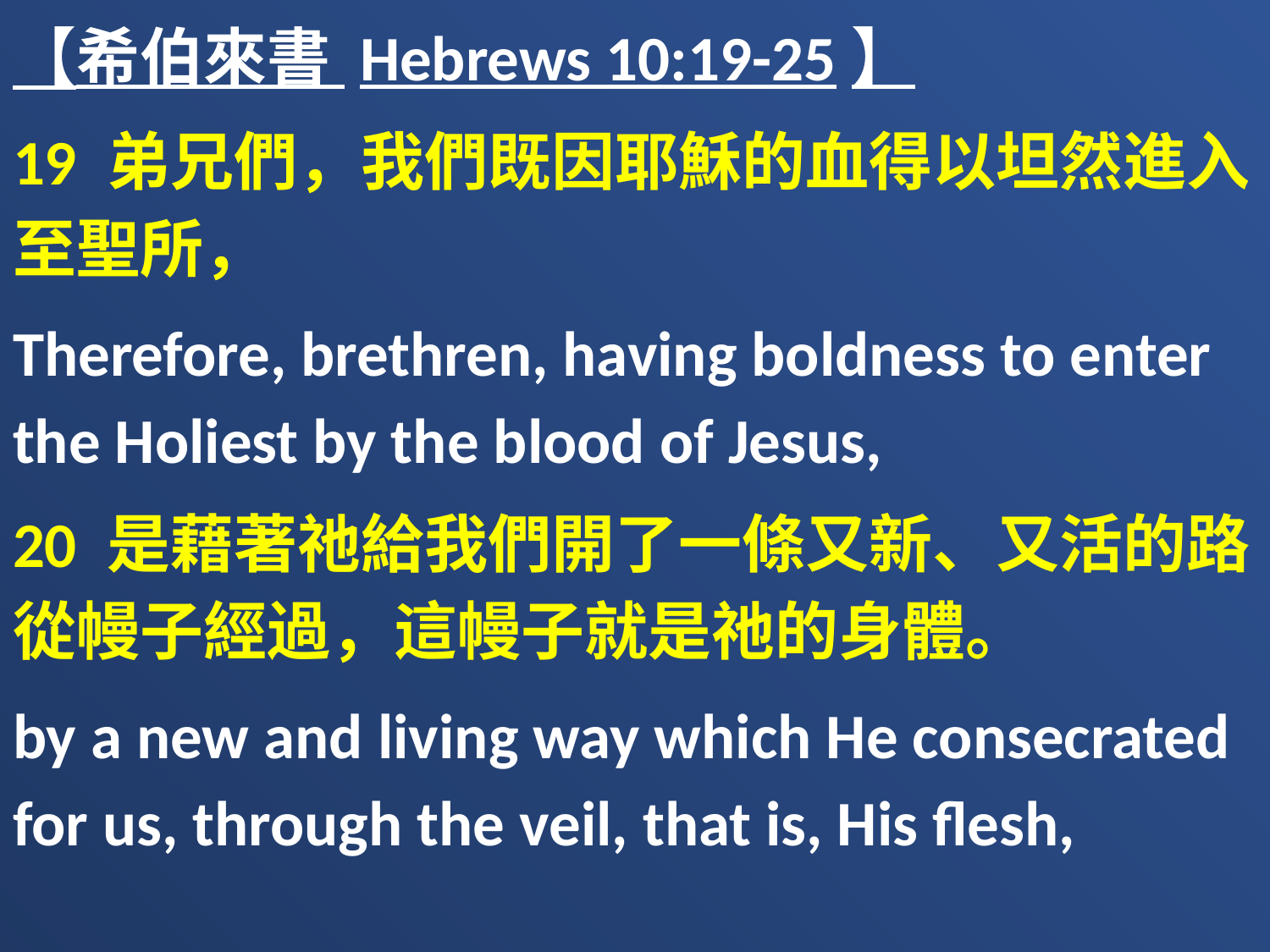

【希伯來書 Hebrews 10:19-25】
19 弟兄們，我們既因耶穌的血得以坦然進入至聖所，
Therefore, brethren, having boldness to enter the Holiest by the blood of Jesus,
20 是藉著祂給我們開了一條又新、又活的路從幔子經過，這幔子就是祂的身體。
by a new and living way which He consecrated for us, through the veil, that is, His flesh,